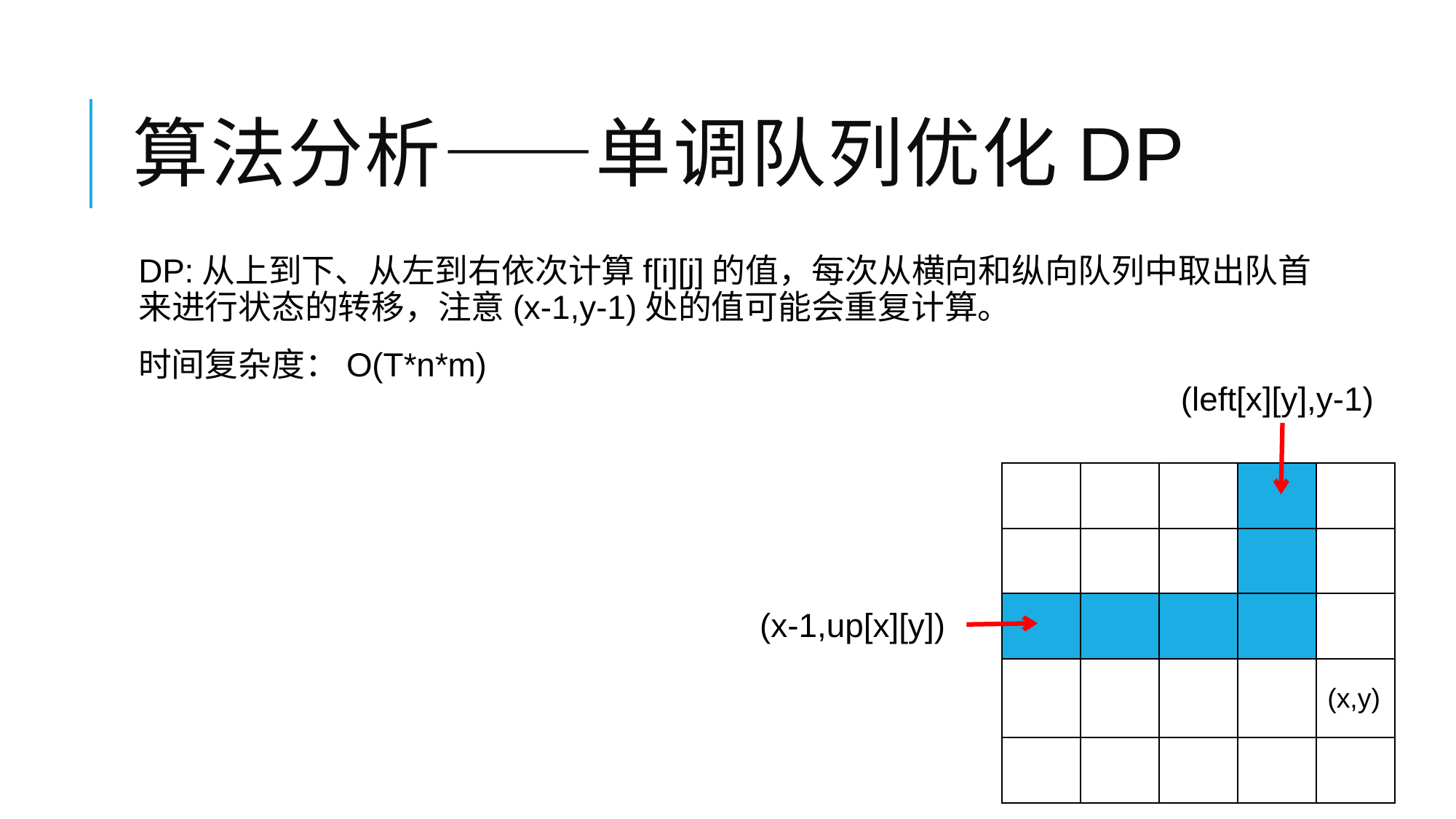

# 算法分析——单调队列优化DP
DP:从上到下、从左到右依次计算f[i][j]的值，每次从横向和纵向队列中取出队首来进行状态的转移，注意(x-1,y-1)处的值可能会重复计算。
时间复杂度：O(T*n*m)
(left[x][y],y-1)
|  |  |  |  |  |
| --- | --- | --- | --- | --- |
|  |  |  |  |  |
|  |  |  |  |  |
|  |  |  |  | (x,y) |
|  |  |  |  |  |
(x-1,up[x][y])